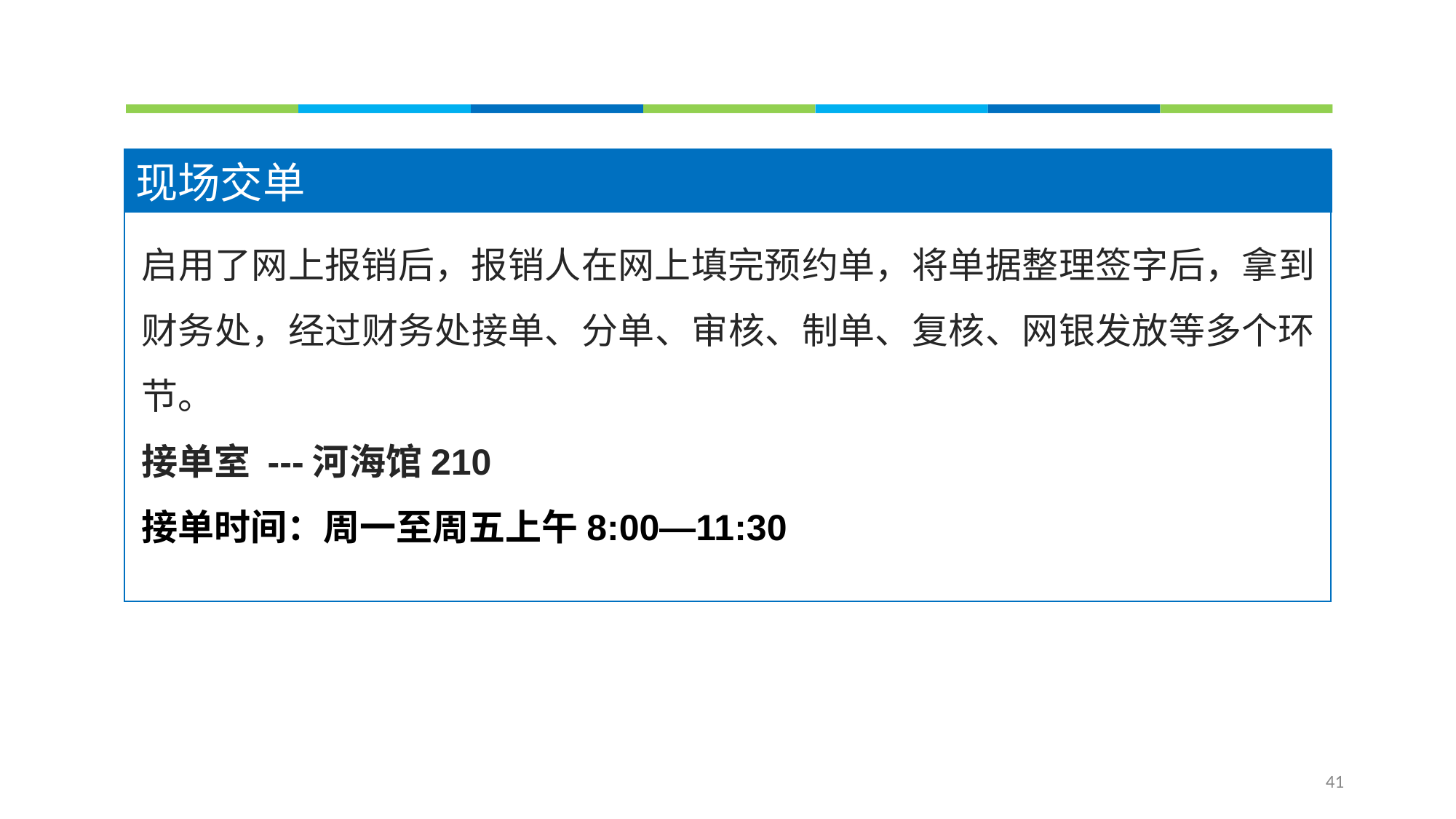

现场交单
启用了网上报销后，报销人在网上填完预约单，将单据整理签字后，拿到财务处，经过财务处接单、分单、审核、制单、复核、网银发放等多个环节。
接单室 ---河海馆210
接单时间：周一至周五上午8:00—11:30

41